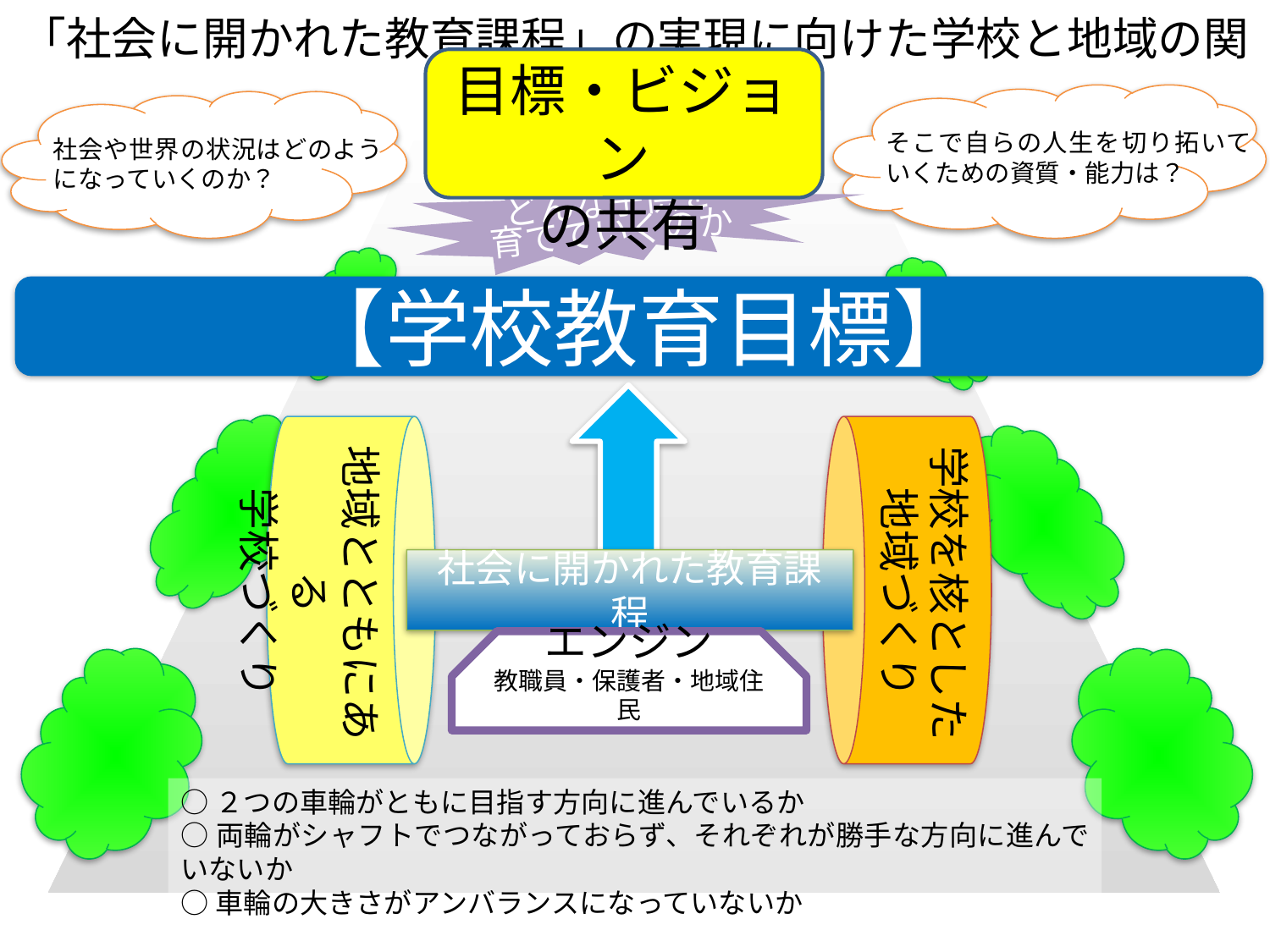

「社会に開かれた教育課程」の実現に向けた学校と地域の関係

目標・ビジョン
の共有

そこで自らの人生を切り拓いていくための資質・能力は？
社会や世界の状況はどのようになっていくのか？

どんな子供を
育てていくのか

【学校教育目標】

社会に開かれた教育課程

地域とともにある
学校づくり
学校を核とした
地域づくり

エンジン
教職員・保護者・地域住民

○２つの車輪がともに目指す方向に進んでいるか
○両輪がシャフトでつながっておらず、それぞれが勝手な方向に進んでいないか
○車輪の大きさがアンバランスになっていないか